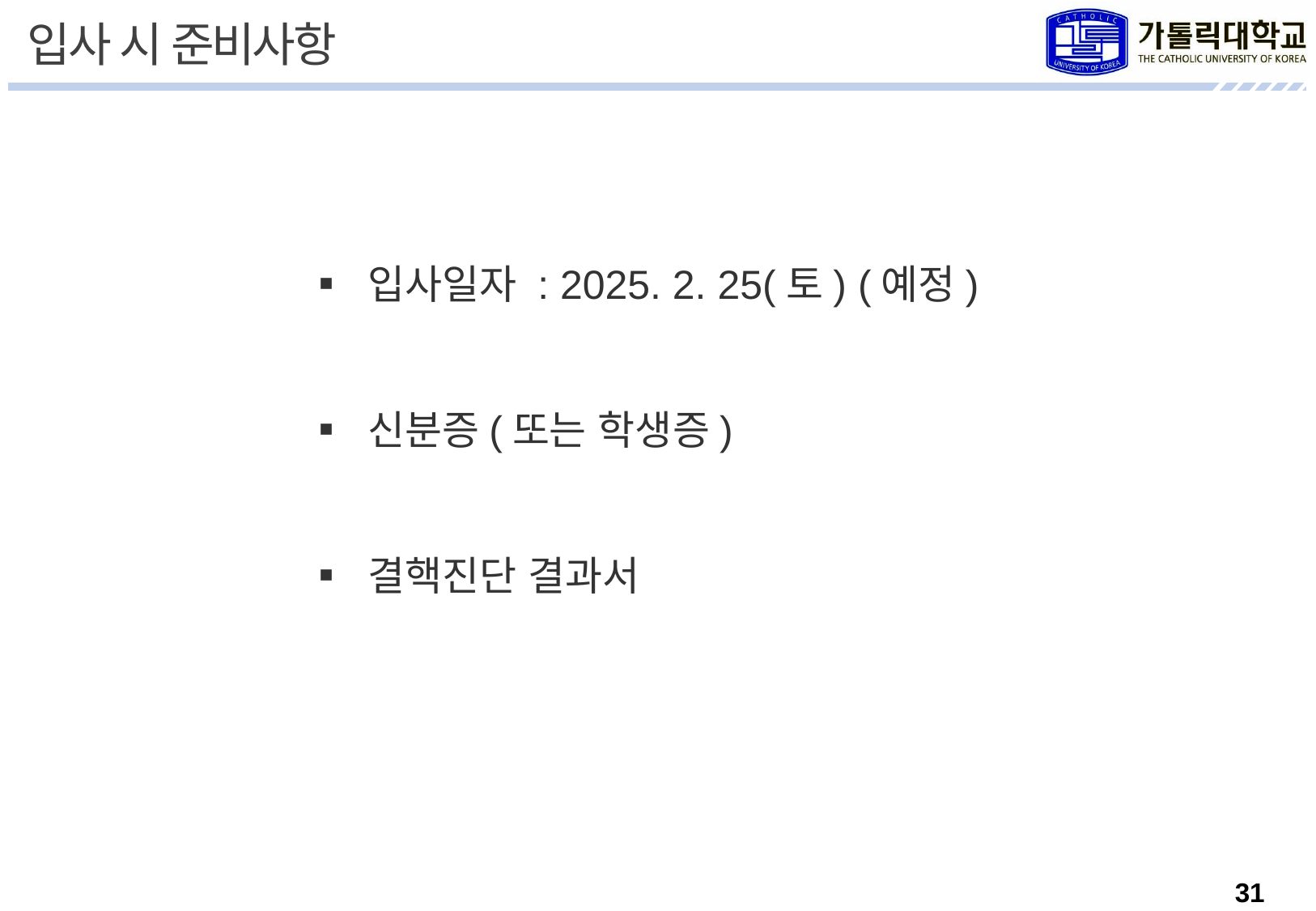

입사 시 준비사항

▪ 입사일자 : 2025. 2. 25(토) (예정)

▪ 신분증(또는 학생증)

▪ 결핵진단 결과서